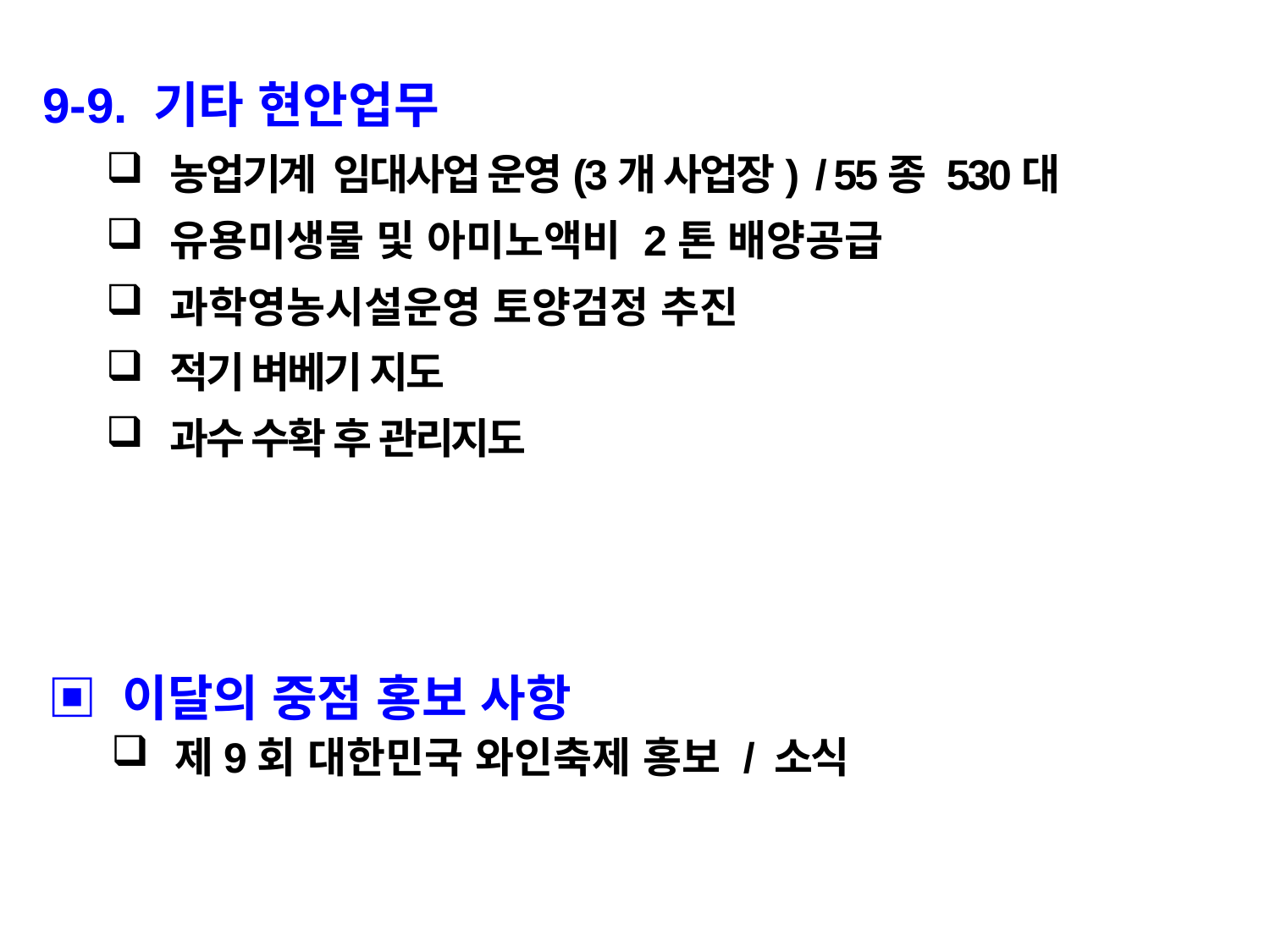

9-9. 기타 현안업무
농업기계  임대사업 운영(3개 사업장)  / 55종 530대
유용미생물 및 아미노액비 2톤 배양공급
과학영농시설운영 토양검정 추진
적기 벼베기 지도
과수 수확 후 관리지도
▣ 이달의 중점 홍보 사항
제9회 대한민국 와인축제 홍보 / 소식